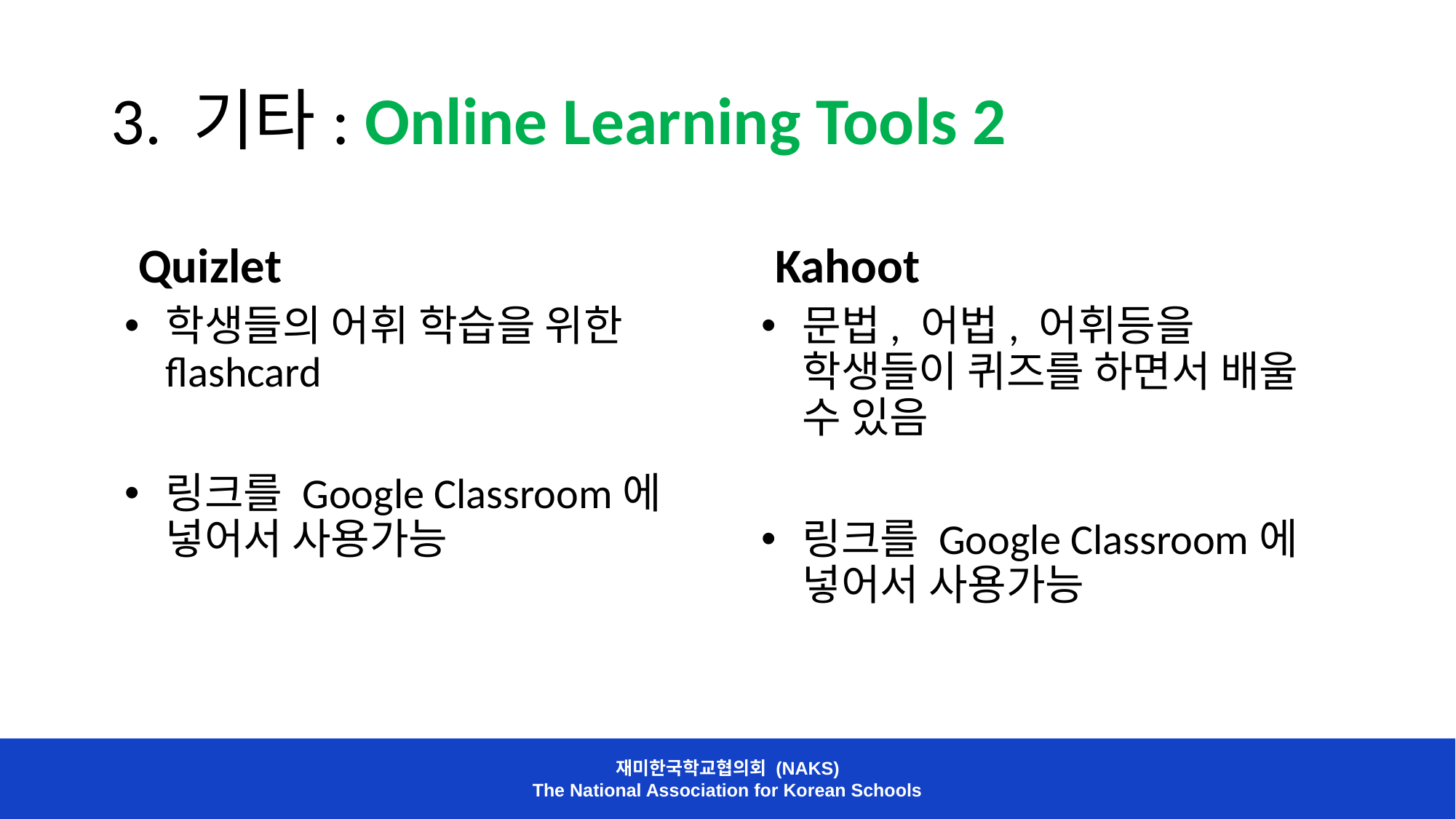

# 3. 기타: Online Learning Tools 2
Quizlet
Kahoot
학생들의 어휘 학습을 위한 flashcard

링크를 Google Classroom에 넣어서 사용가능
문법, 어법, 어휘등을 학생들이 퀴즈를 하면서 배울 수 있음

링크를 Google Classroom에 넣어서 사용가능

재미한국학교협의회 (NAKS)
The National Association for Korean Schools